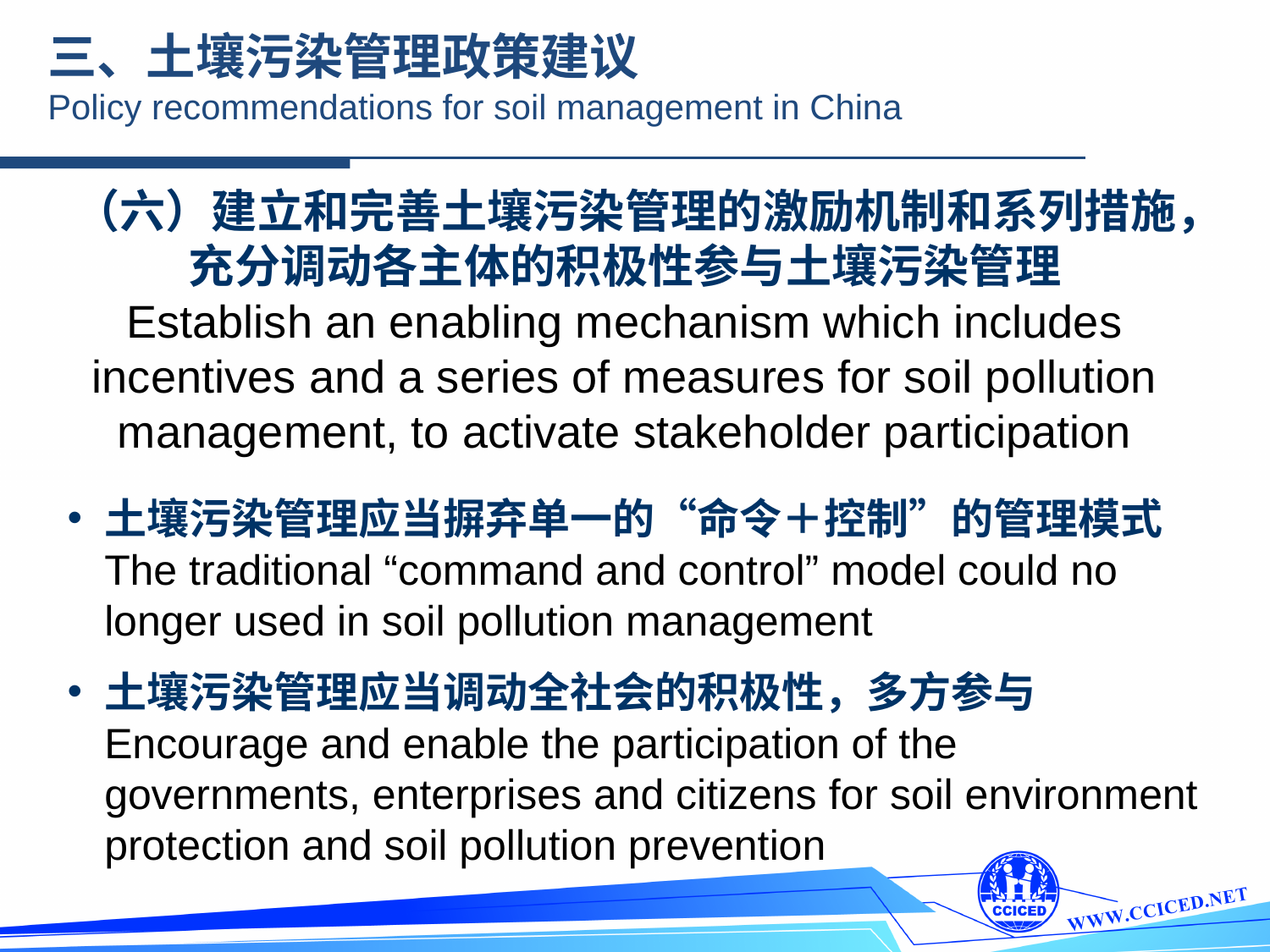

三、土壤污染管理政策建议
Policy recommendations for soil management in China
（六）建立和完善土壤污染管理的激励机制和系列措施，充分调动各主体的积极性参与土壤污染管理
Establish an enabling mechanism which includes incentives and a series of measures for soil pollution management, to activate stakeholder participation
土壤污染管理应当摒弃单一的“命令＋控制”的管理模式
The traditional “command and control” model could no longer used in soil pollution management
土壤污染管理应当调动全社会的积极性，多方参与
Encourage and enable the participation of the governments, enterprises and citizens for soil environment protection and soil pollution prevention